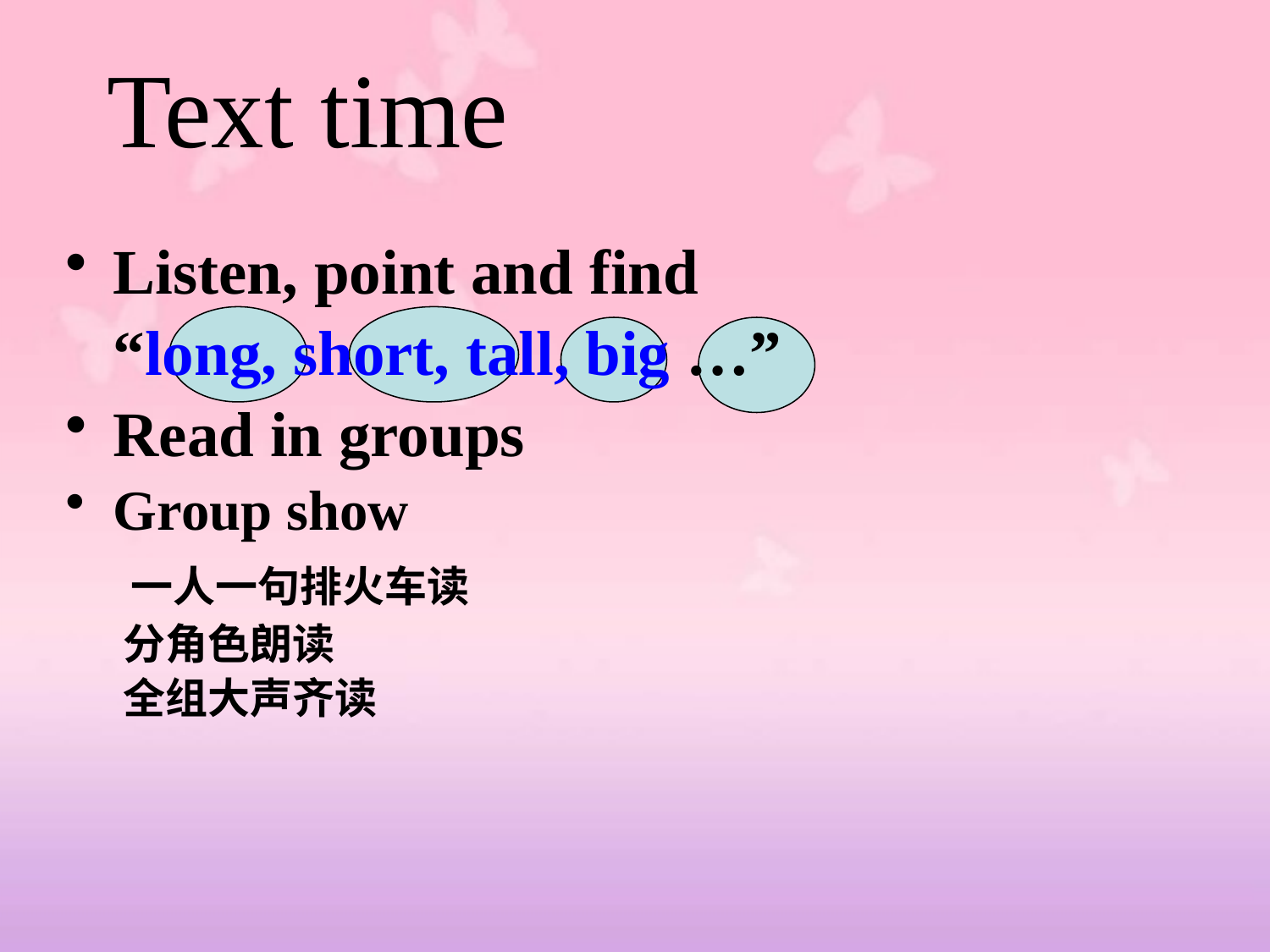

# Text time
Listen, point and find
   “long, short, tall, big …”
Read in groups
Group show
    一人一句排火车读
     分角色朗读
     全组大声齐读